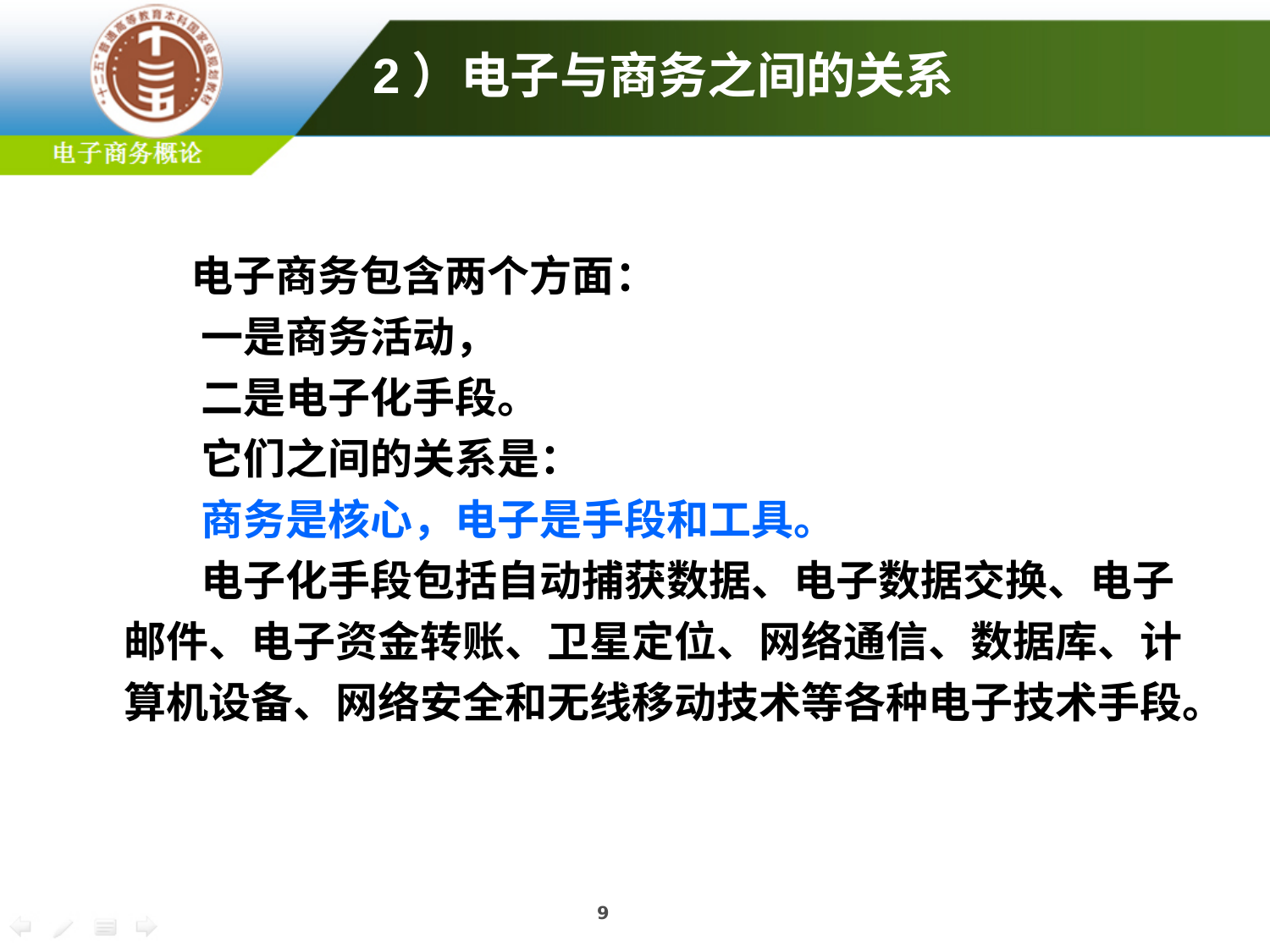

2）电子与商务之间的关系
           电子商务包含两个方面：
            一是商务活动，
            二是电子化手段。
            它们之间的关系是：
            商务是核心，电子是手段和工具。
            电子化手段包括自动捕获数据、电子数据交换、电子邮件、电子资金转账、卫星定位、网络通信、数据库、计算机设备、网络安全和无线移动技术等各种电子技术手段。

9